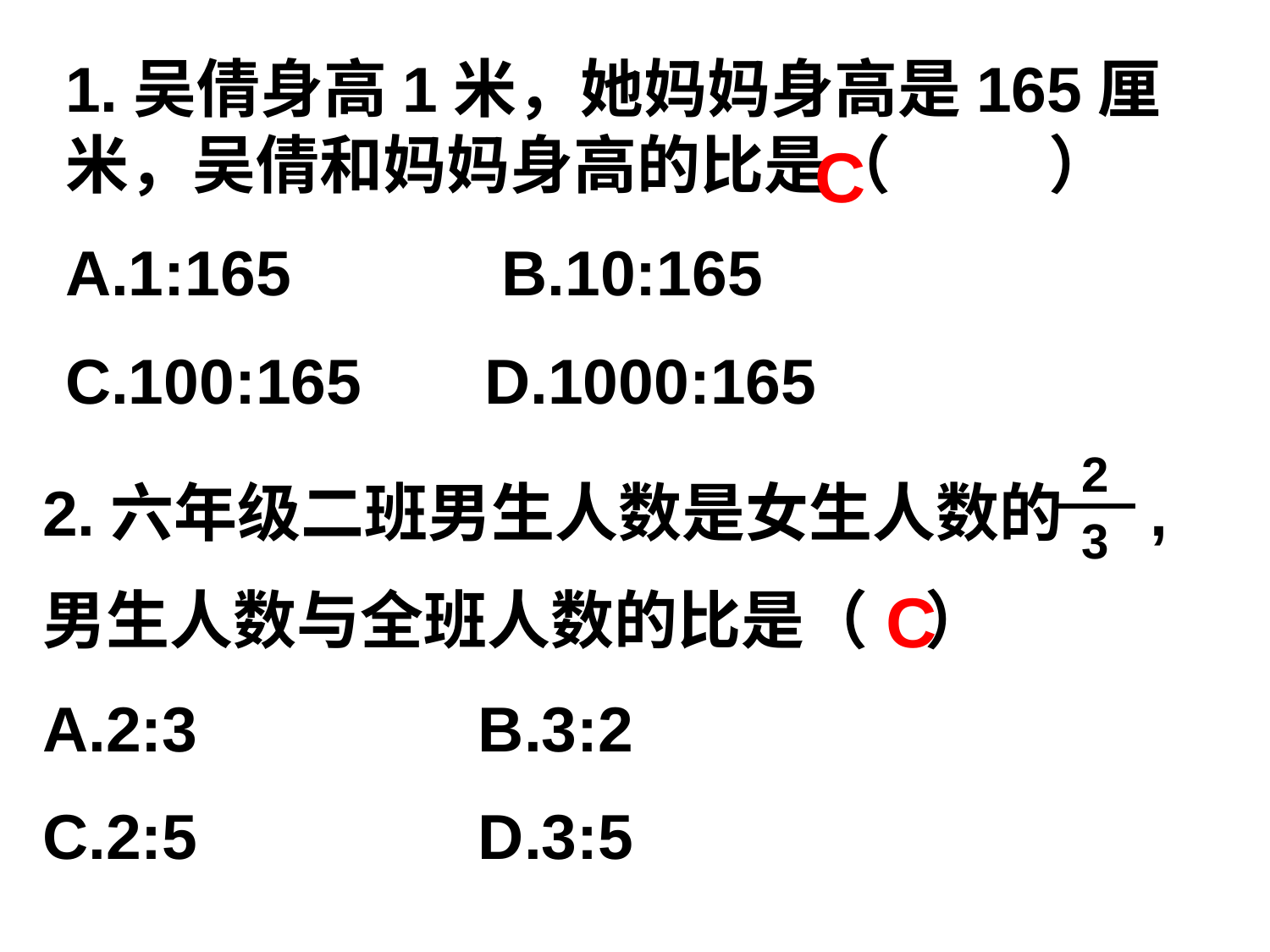

1.吴倩身高1米，她妈妈身高是165厘米，吴倩和妈妈身高的比是（           ）
A.1:165            B.10:165
C.100:165       D.1000:165
C
2
3
2.六年级二班男生人数是女生人数的     ,
男生人数与全班人数的比是（    ）
A.2:3                B.3:2
C.2:5                D.3:5
C